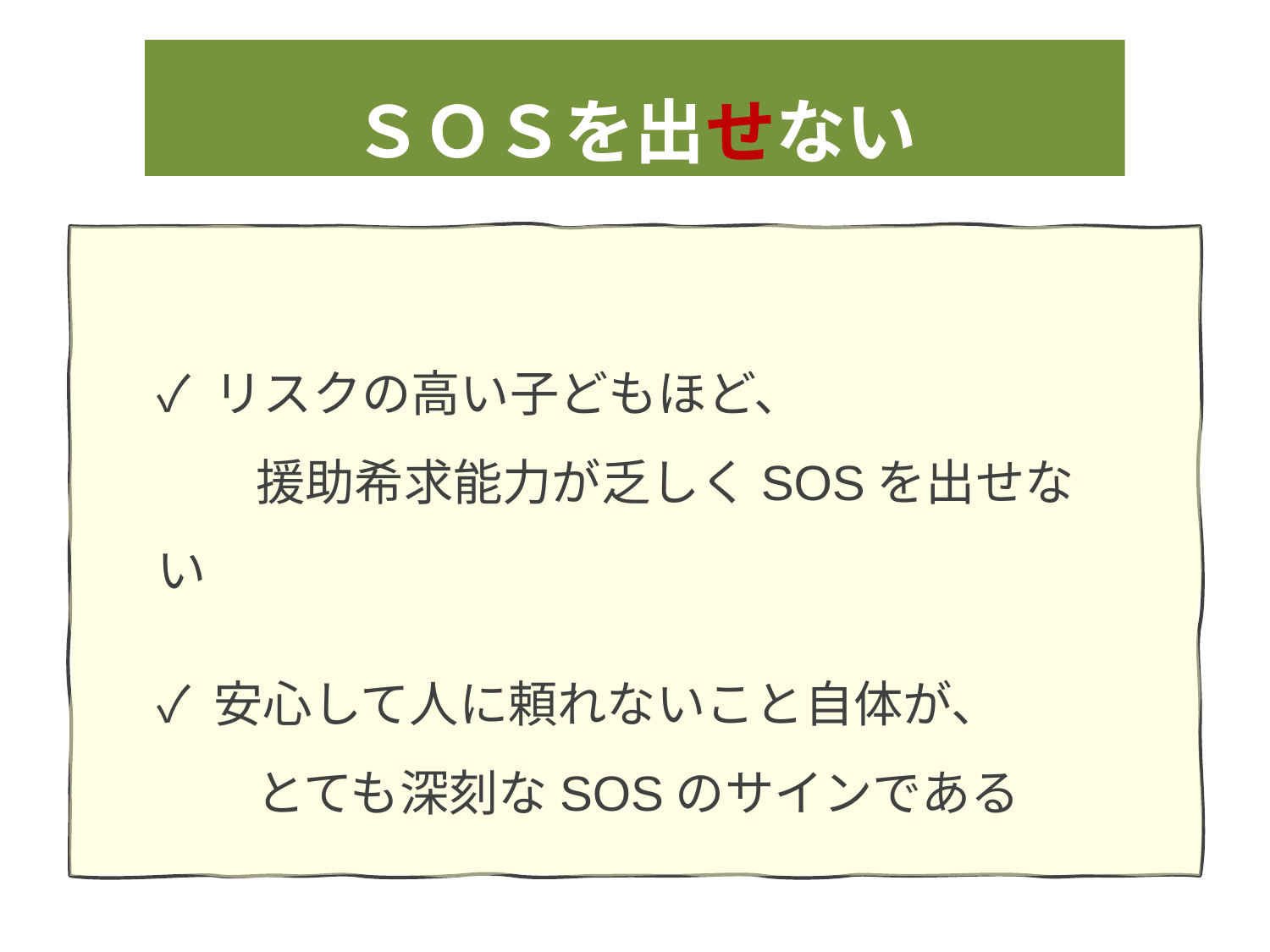

ＳＯＳを出せない

✓ リスクの高い子どもほど、
　　援助希求能力が乏しくSOSを出せない

✓ 安心して人に頼れないこと自体が、
　　とても深刻なSOSのサインである